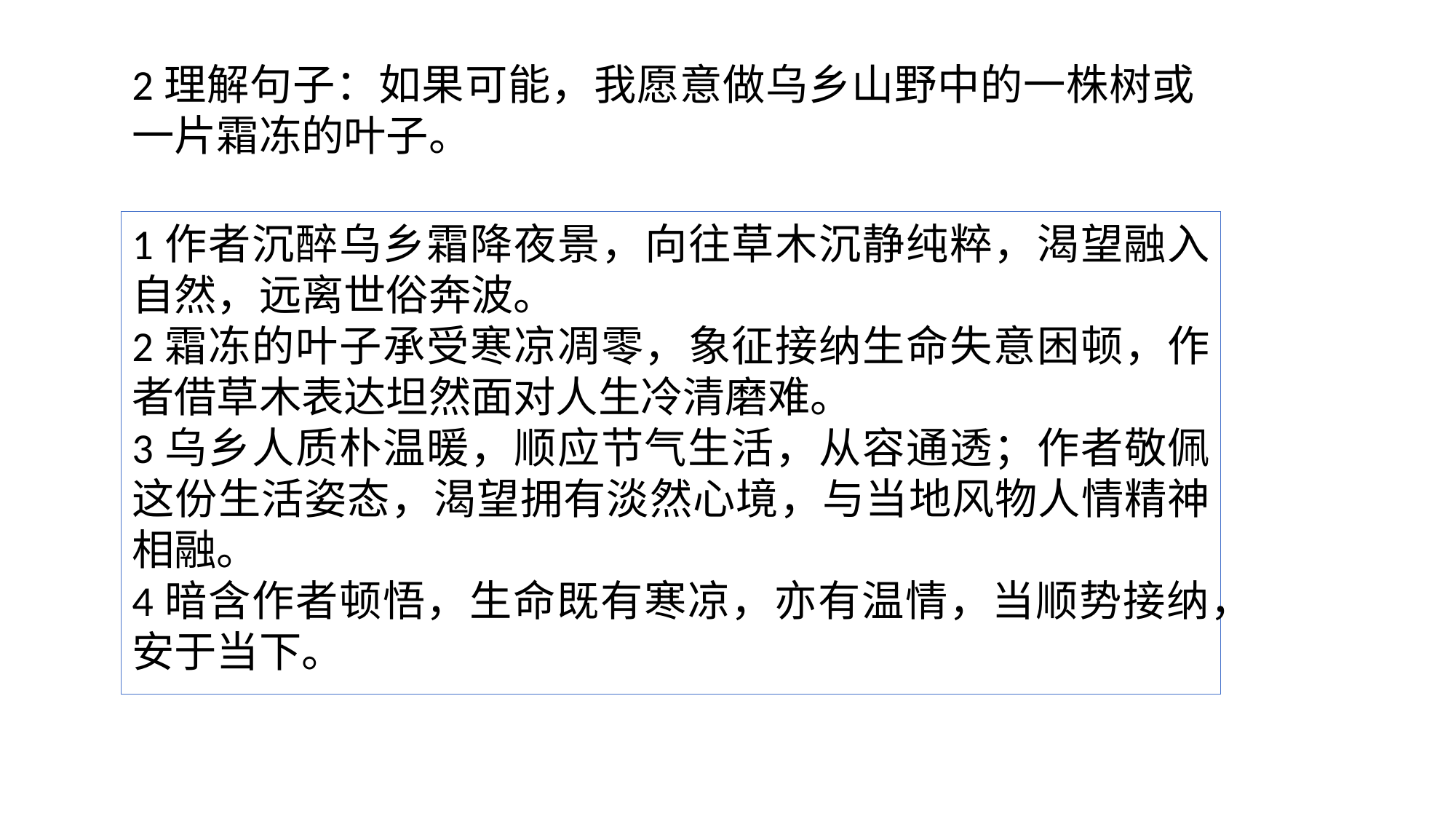

2理解句子：如果可能，我愿意做乌乡山野中的一株树或一片霜冻的叶子。
1作者沉醉乌乡霜降夜景，向往草木沉静纯粹，渴望融入自然，远离世俗奔波。
2霜冻的叶子承受寒凉凋零，象征接纳生命失意困顿，作者借草木表达坦然面对人生冷清磨难。
3乌乡人质朴温暖，顺应节气生活，从容通透；作者敬佩这份生活姿态，渴望拥有淡然心境，与当地风物人情精神相融。
4暗含作者顿悟，生命既有寒凉，亦有温情，当顺势接纳，安于当下。